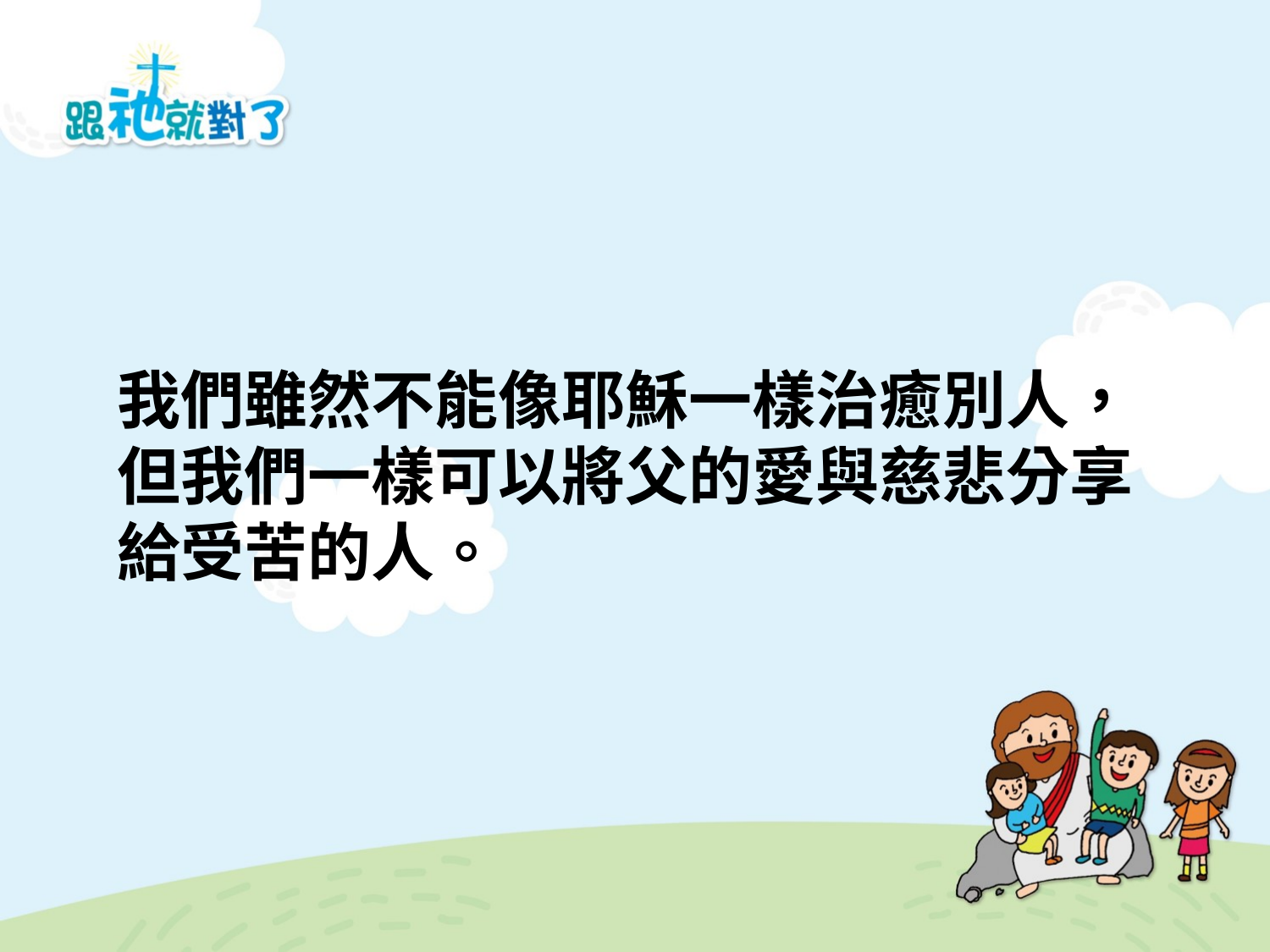

我們雖然不能像耶穌一樣治癒別人，但我們一樣可以將父的愛與慈悲分享給受苦的人。